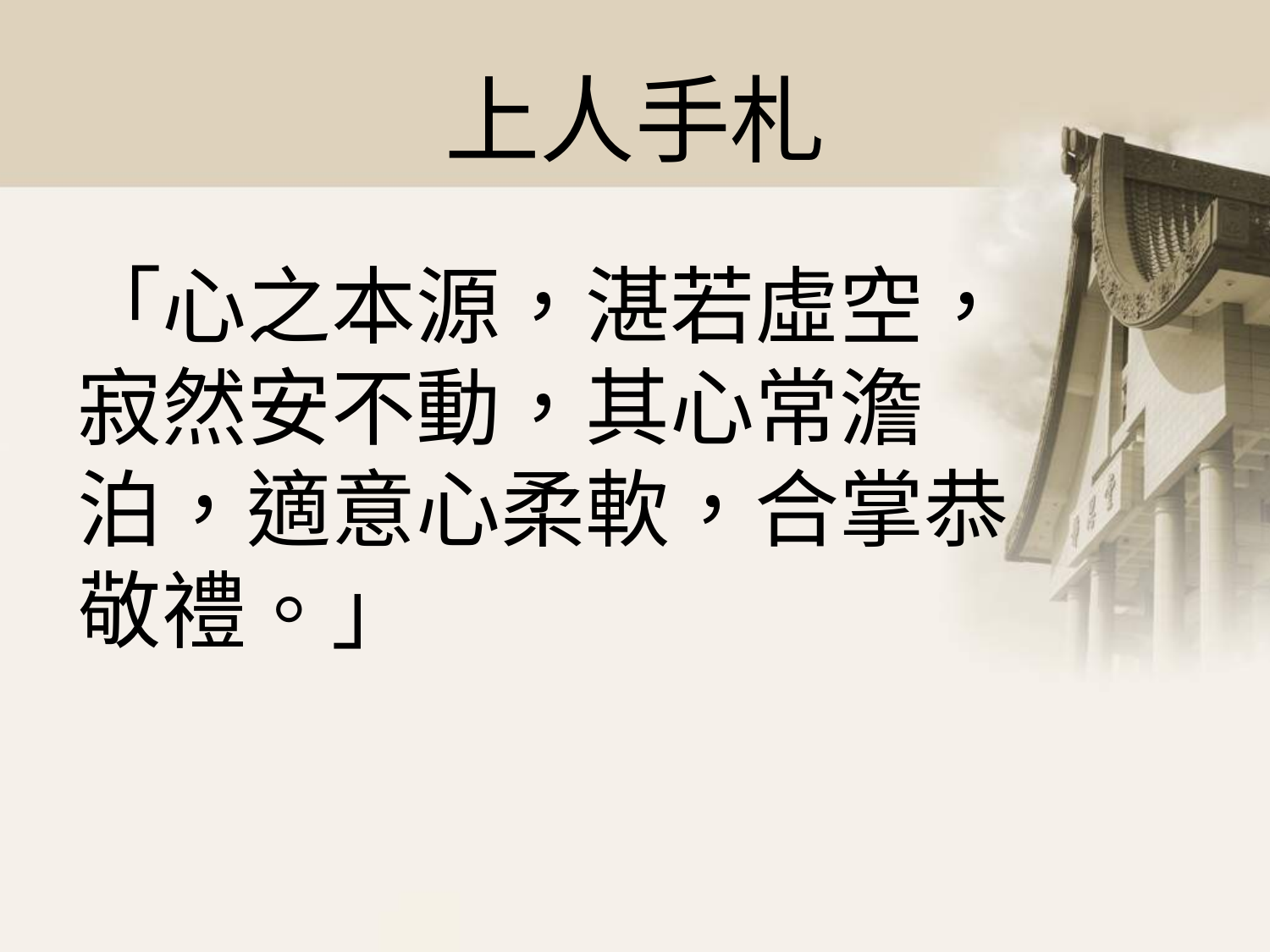

# 上人手札
「心之本源，湛若虛空，寂然安不動，其心常澹泊，適意心柔軟，合掌恭敬禮。」